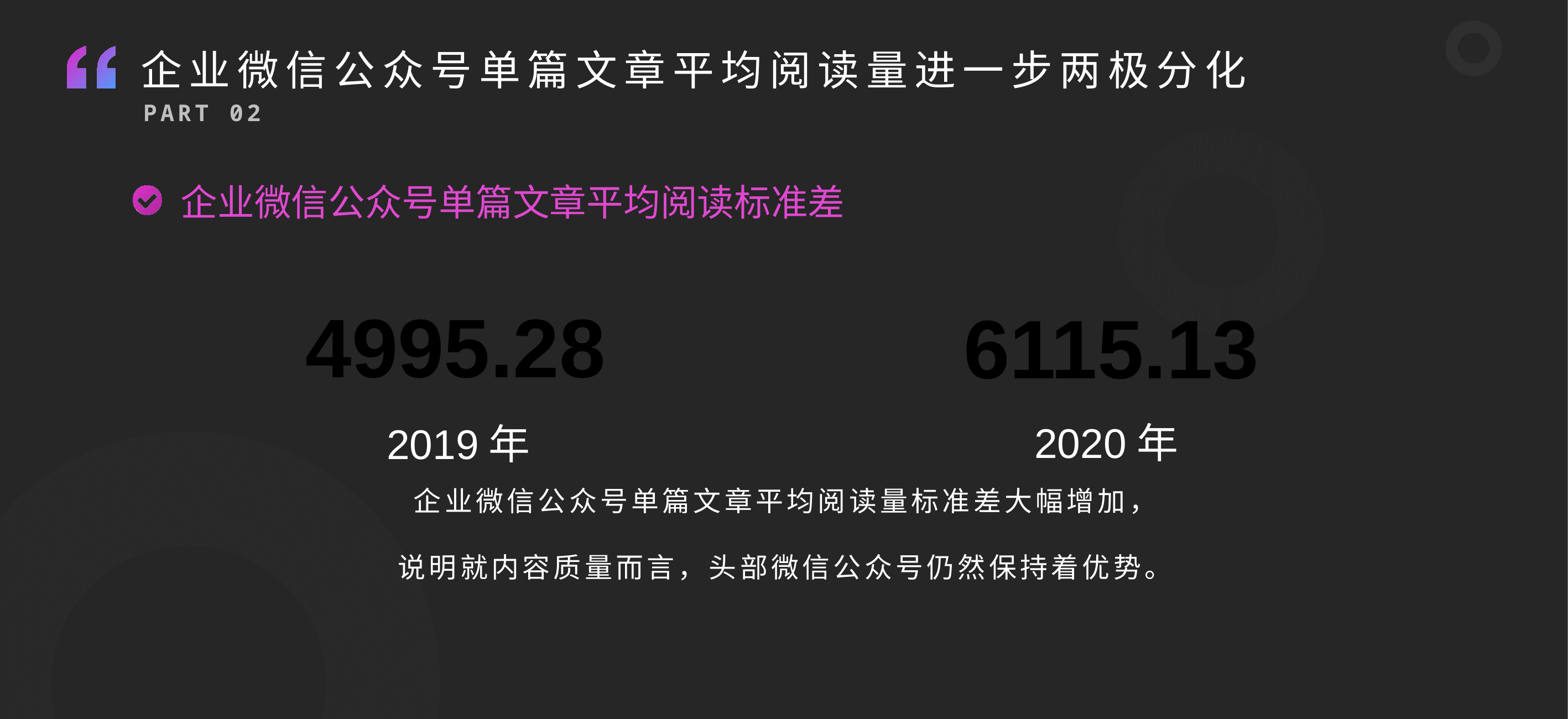

企业微信公众号单篇文章平均阅读量进一步两极分化

# PART 02
企业微信公众号单篇文章平均阅读标准差

4995.28
6115.13
2020年
2019年
企业微信公众号单篇文章平均阅读量标准差大幅增加，
说明就内容质量而言，头部微信公众号仍然保持着优势。